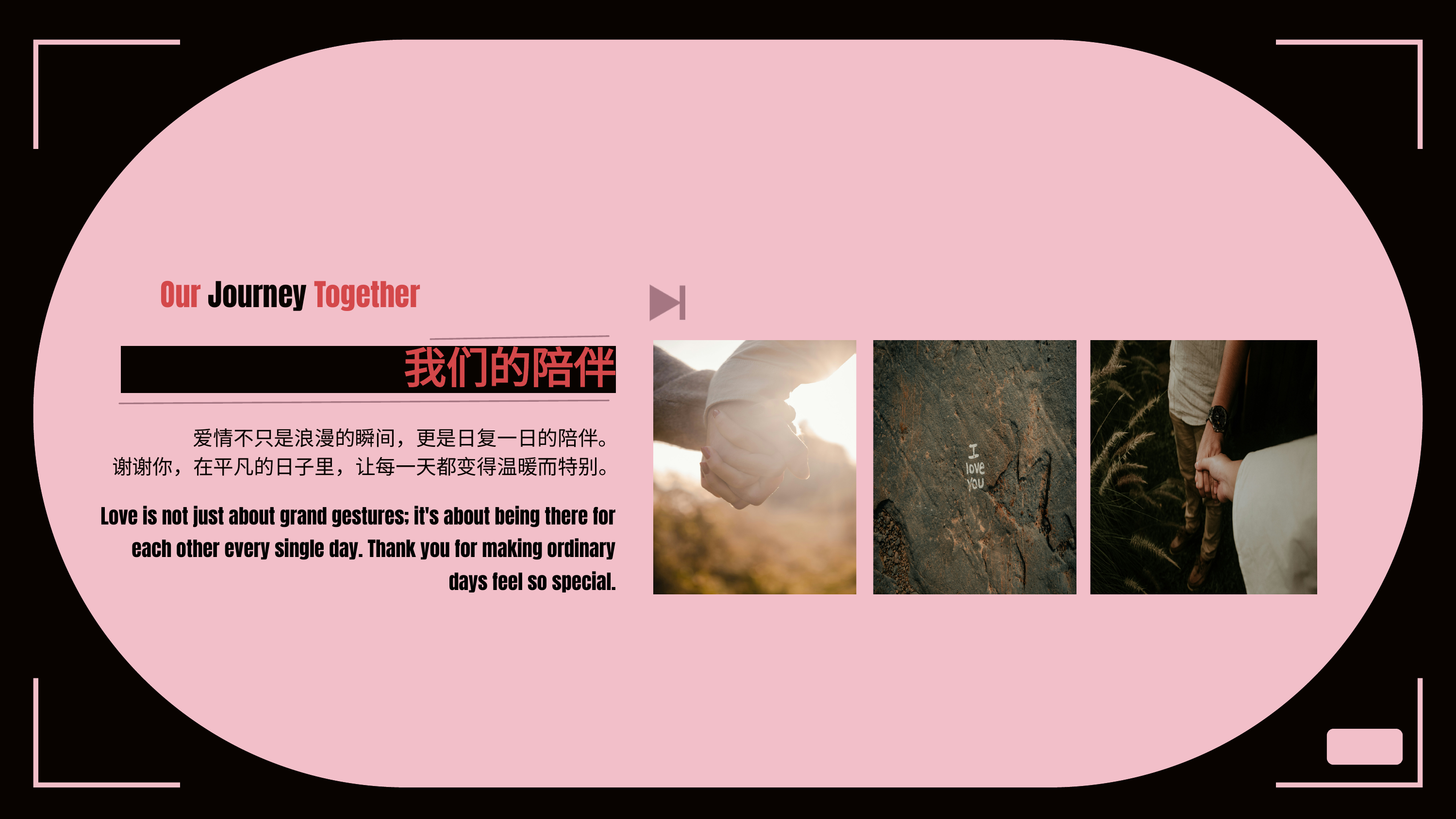

Our Journey Together

我们的陪伴

爱情不只是浪漫的瞬间，更是日复一日的陪伴。
谢谢你，在平凡的日子里，让每一天都变得温暖而特别。
Love is not just about grand gestures; it's about being there for each other every single day. Thank you for making ordinary days feel so special.